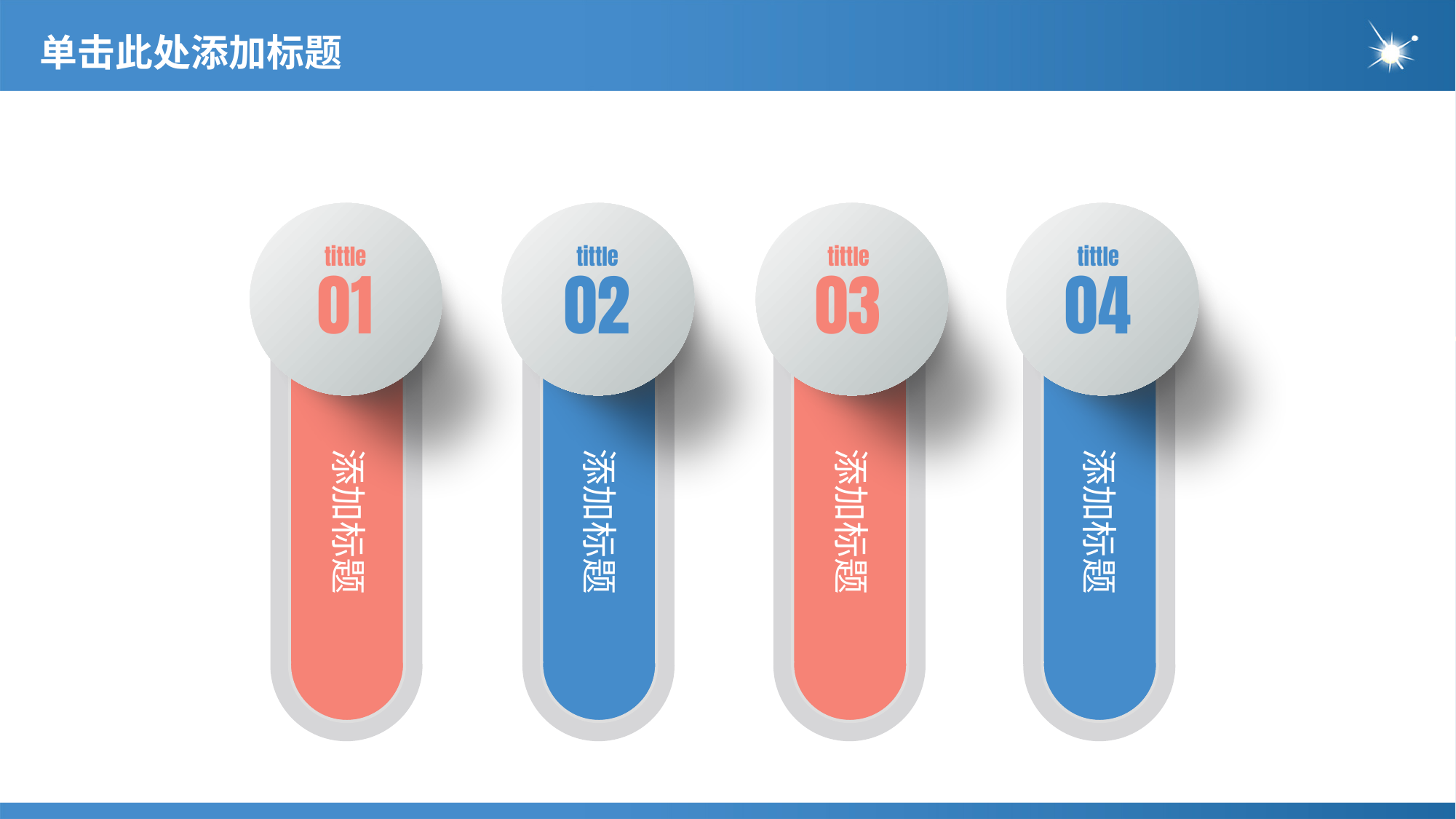

# 单击此处添加标题

tittle
tittle
tittle
tittle
01
02
03
04

添加标题
添加标题
添加标题
添加标题